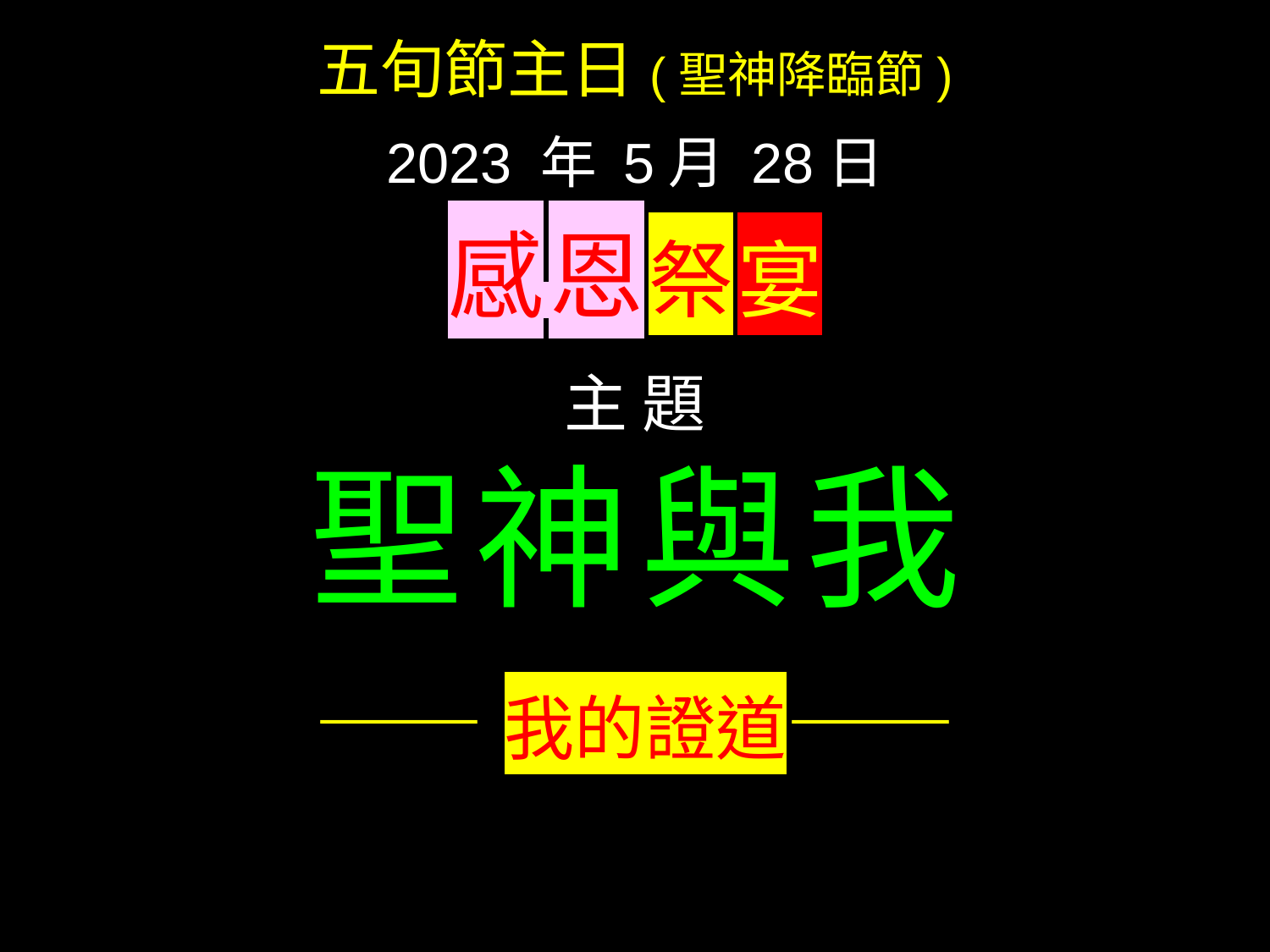

五旬節主日(聖神降臨節)
2023 年 5月 28日
感 恩 祭 宴

主 題
聖神與我

——我的證道——